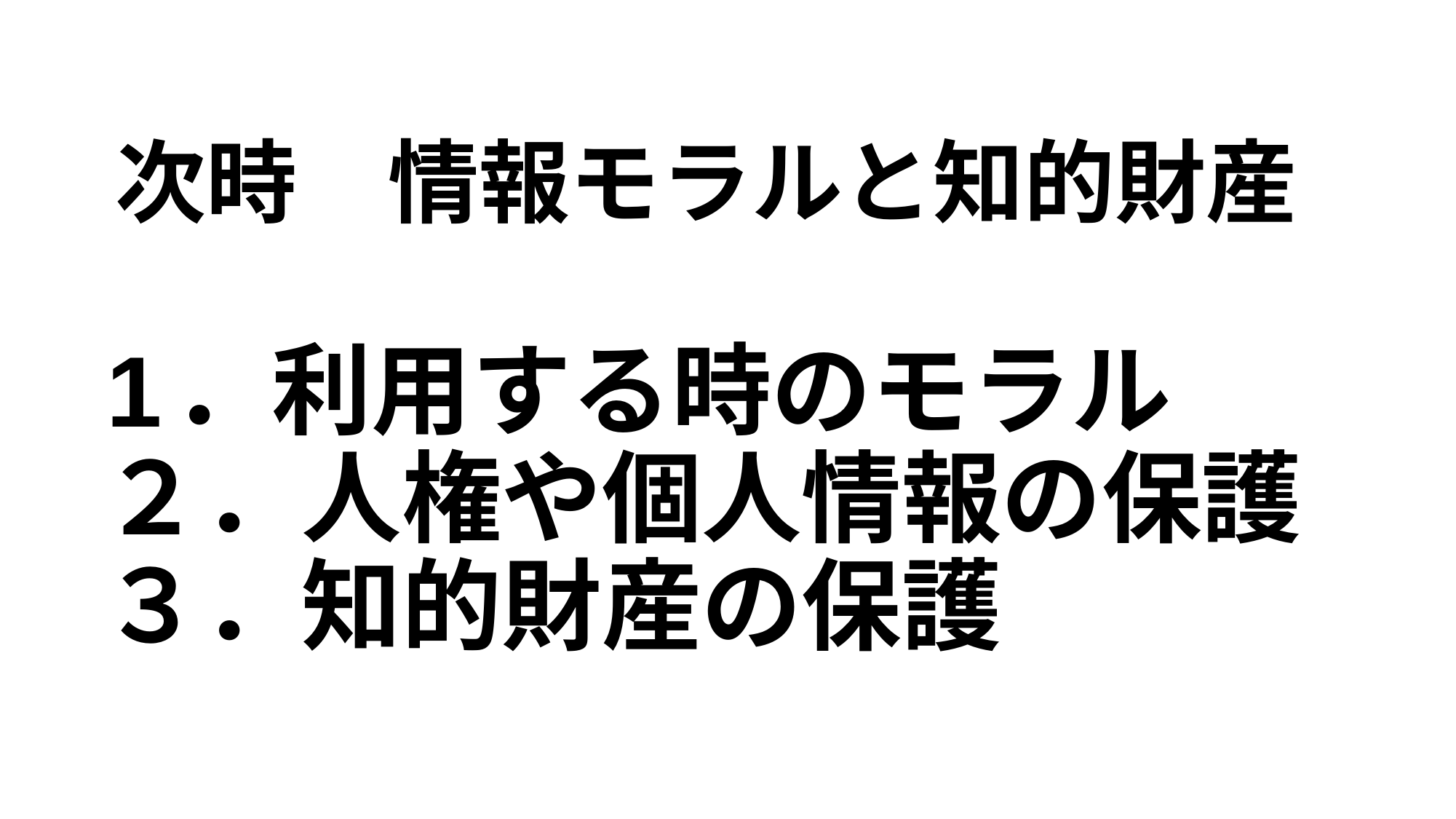

# 次時　情報モラルと知的財産
 1 ．利用する時のモラル
２．人権や個人情報の保護
３．知的財産の保護